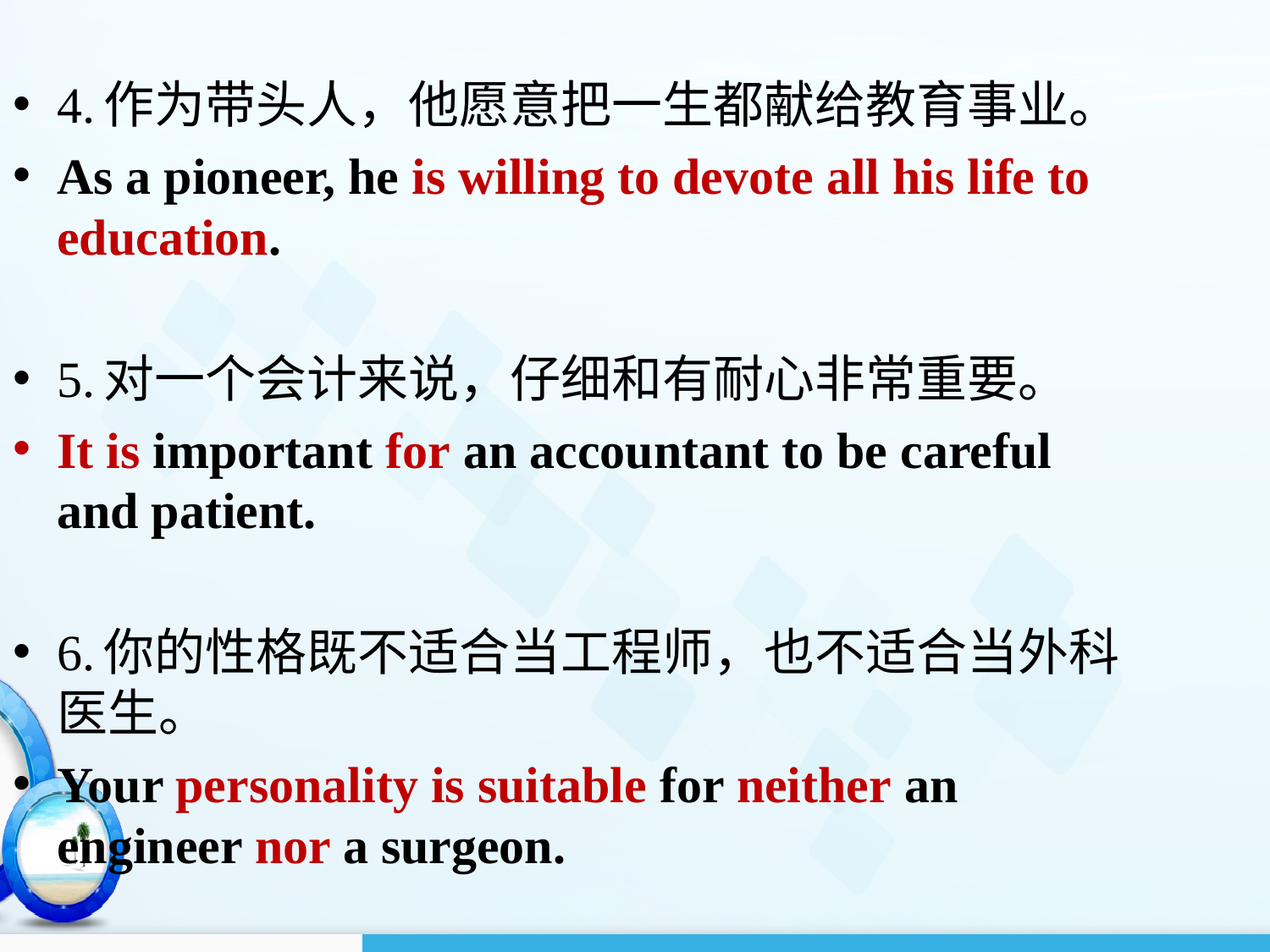

#
4.作为带头人，他愿意把一生都献给教育事业。
As a pioneer, he is willing to devote all his life to education.

5.对一个会计来说，仔细和有耐心非常重要。
It is important for an accountant to be careful and patient.

6.你的性格既不适合当工程师，也不适合当外科医生。
Your personality is suitable for neither an engineer nor a surgeon.